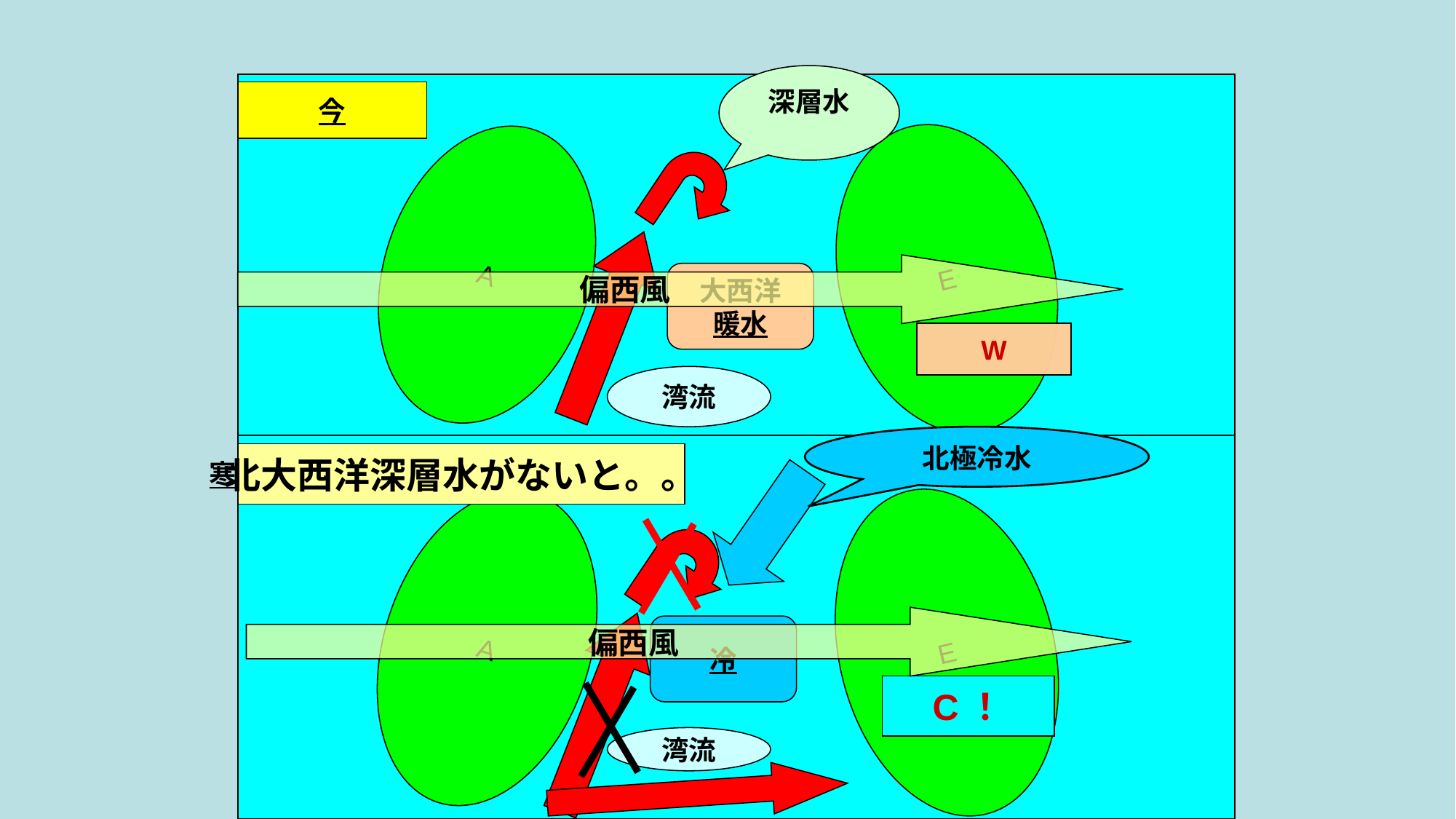

深層水

今
A
E

偏西風
大西洋
暖水
W
湾流
北極冷水

寒くなるのは・・・
A
E
北大西洋深層水がないと。。

偏西風
冷
C！

湾流